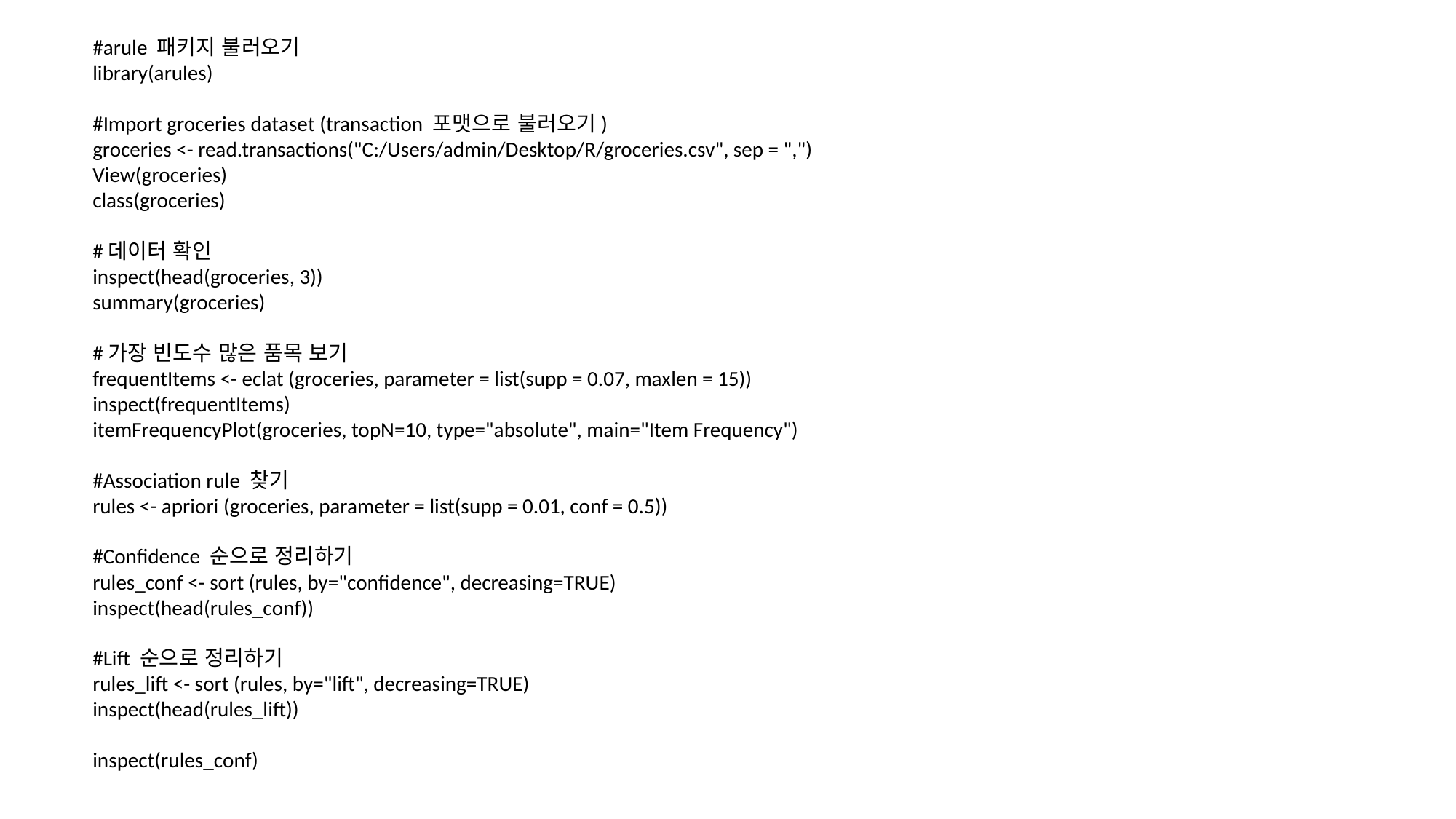

#arule 패키지 불러오기
library(arules)

#Import groceries dataset (transaction 포맷으로 불러오기)
groceries <- read.transactions("C:/Users/admin/Desktop/R/groceries.csv", sep = ",")
View(groceries)
class(groceries)

#데이터 확인
inspect(head(groceries, 3))
summary(groceries)

#가장 빈도수 많은 품목 보기
frequentItems <- eclat (groceries, parameter = list(supp = 0.07, maxlen = 15))
inspect(frequentItems)
itemFrequencyPlot(groceries, topN=10, type="absolute", main="Item Frequency")

#Association rule 찾기
rules <- apriori (groceries, parameter = list(supp = 0.01, conf = 0.5))

#Confidence 순으로 정리하기
rules_conf <- sort (rules, by="confidence", decreasing=TRUE)
inspect(head(rules_conf))

#Lift 순으로 정리하기
rules_lift <- sort (rules, by="lift", decreasing=TRUE)
inspect(head(rules_lift))

inspect(rules_conf)